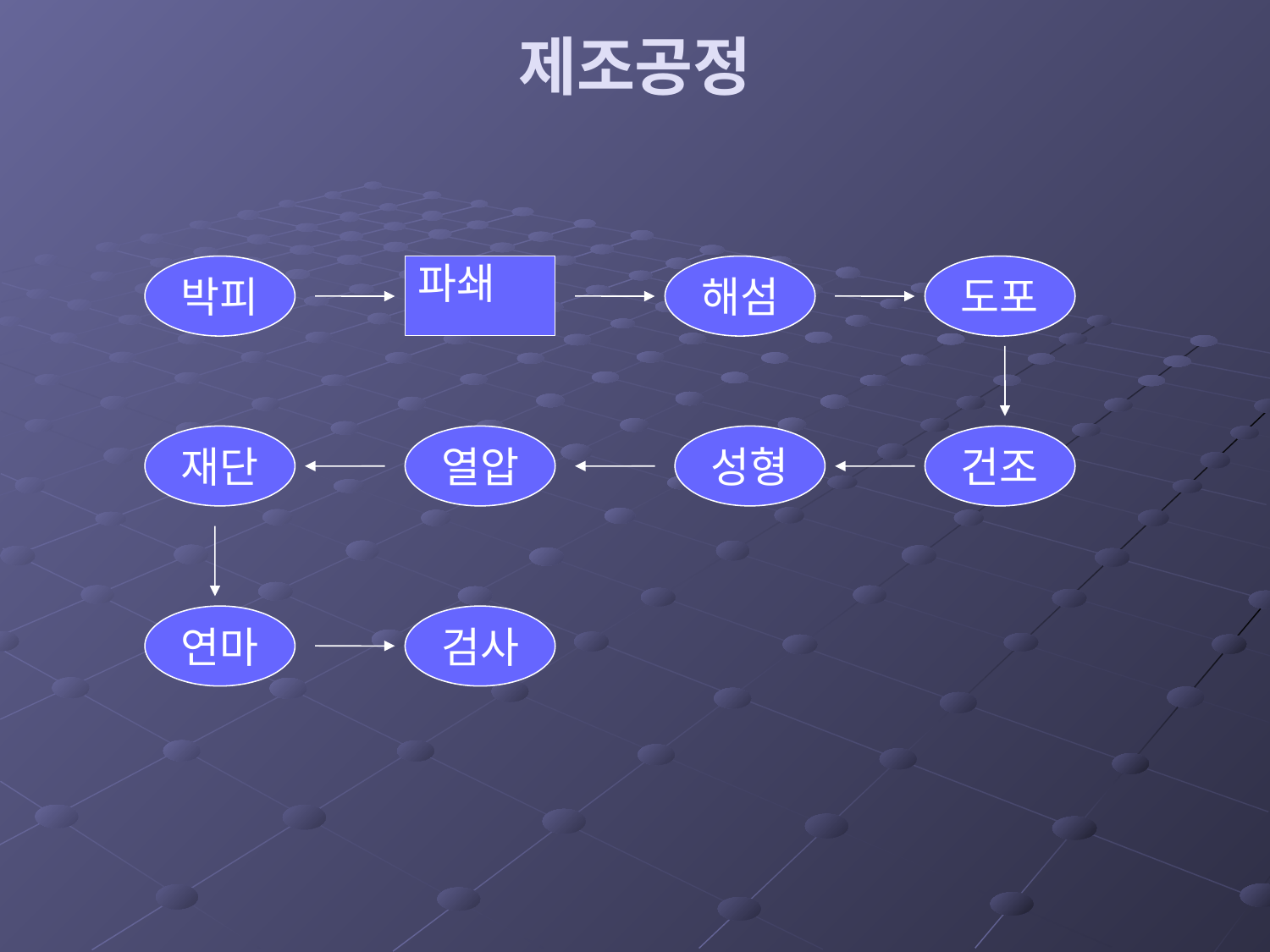

# 제조공정
박피
파쇄
해섬
도포

재단
열압
성형
건조

연마
검사